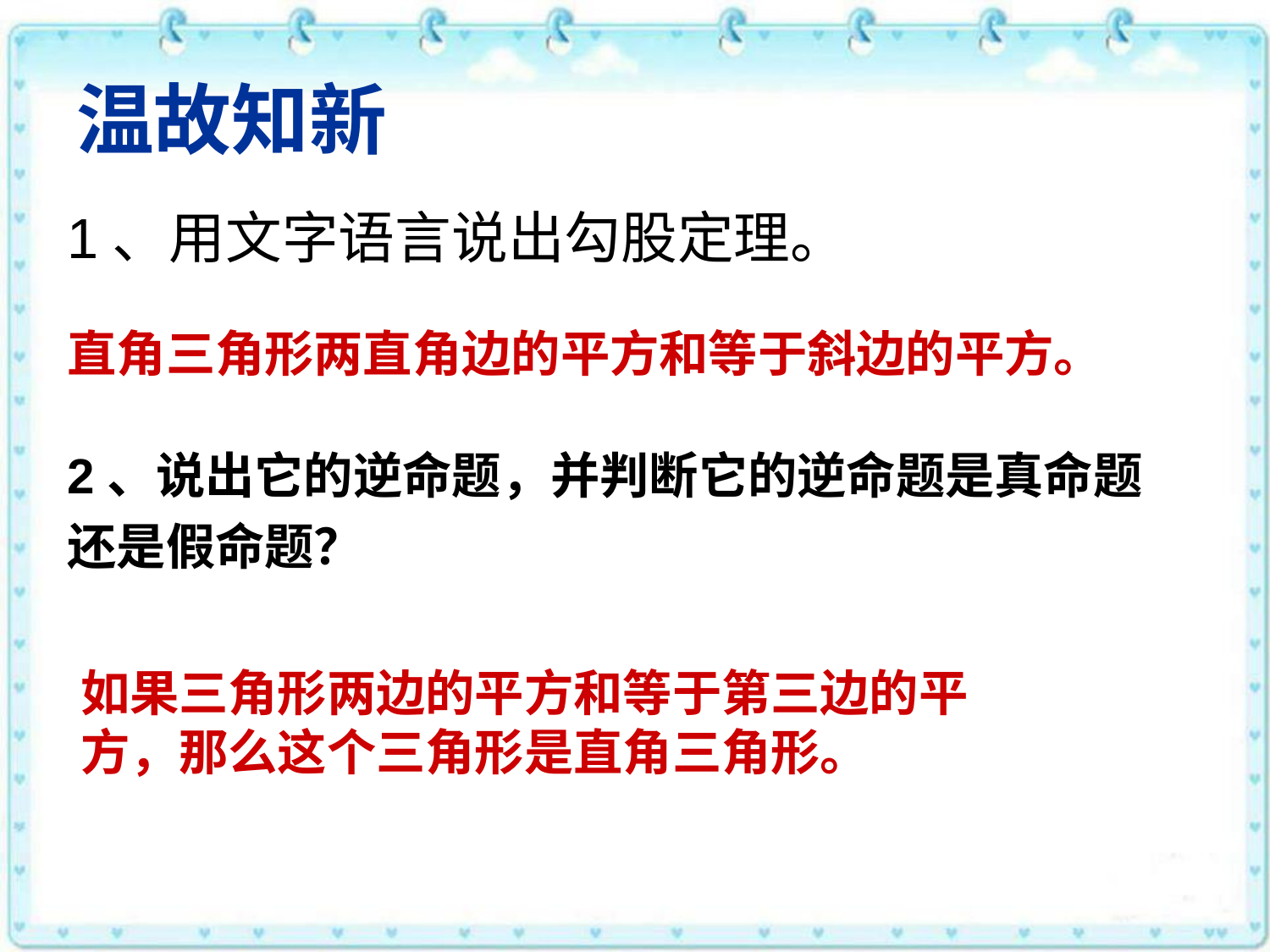

# 温故知新
1、用文字语言说出勾股定理。
直角三角形两直角边的平方和等于斜边的平方。
2、说出它的逆命题，并判断它的逆命题是真命题还是假命题？
如果三角形两边的平方和等于第三边的平
方，那么这个三角形是直角三角形。